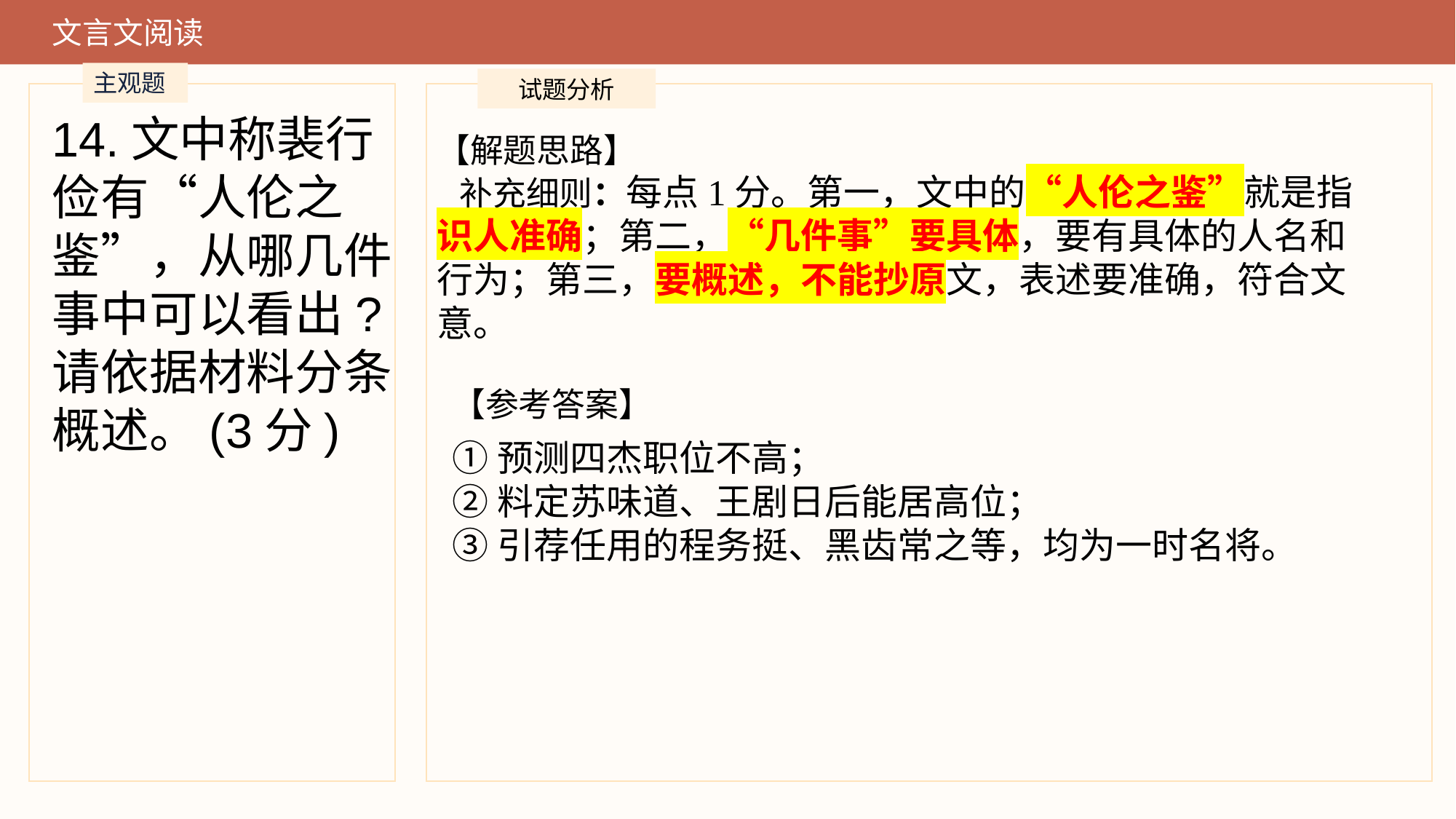

文言文阅读
主观题
试题分析

14.文中称裴行俭有“人伦之鉴”，从哪几件事中可以看出?请依据材料分条概述。(3分)
【解题思路】
  补充细则：每点1分。第一，文中的“人伦之鉴”就是指识人准确；第二，“几件事”要具体，要有具体的人名和行为；第三，要概述，不能抄原文，表述要准确，符合文意。

【参考答案】
①预测四杰职位不高；
②料定苏味道、王剧日后能居高位；
③引荐任用的程务挺、黑齿常之等，均为一时名将。